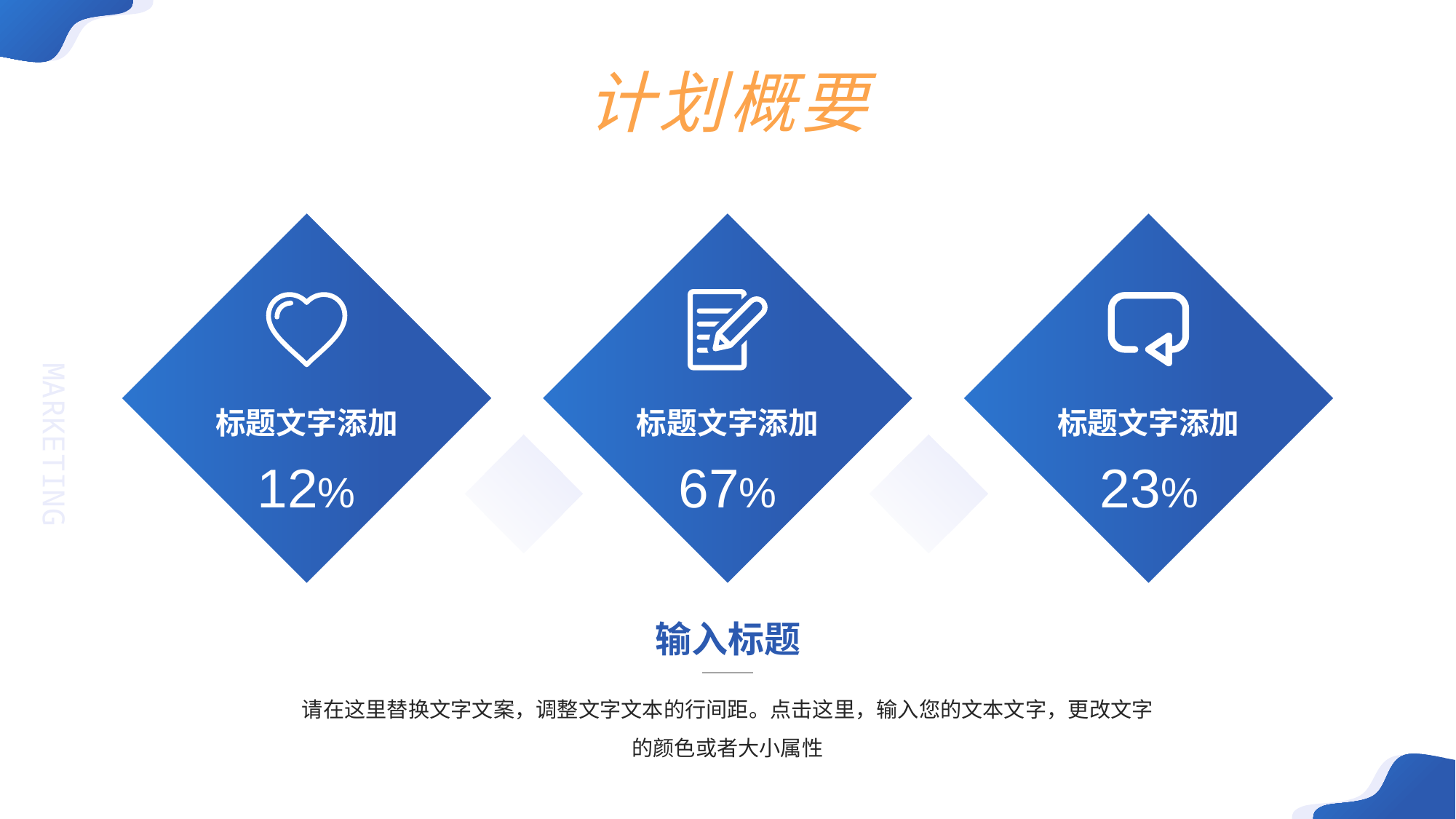

计划概要

标题文字添加
标题文字添加
标题文字添加

12%
67%
23%
MARKETING
输入标题
请在这里替换文字文案，调整文字文本的行间距。点击这里，输入您的文本文字，更改文字的颜色或者大小属性